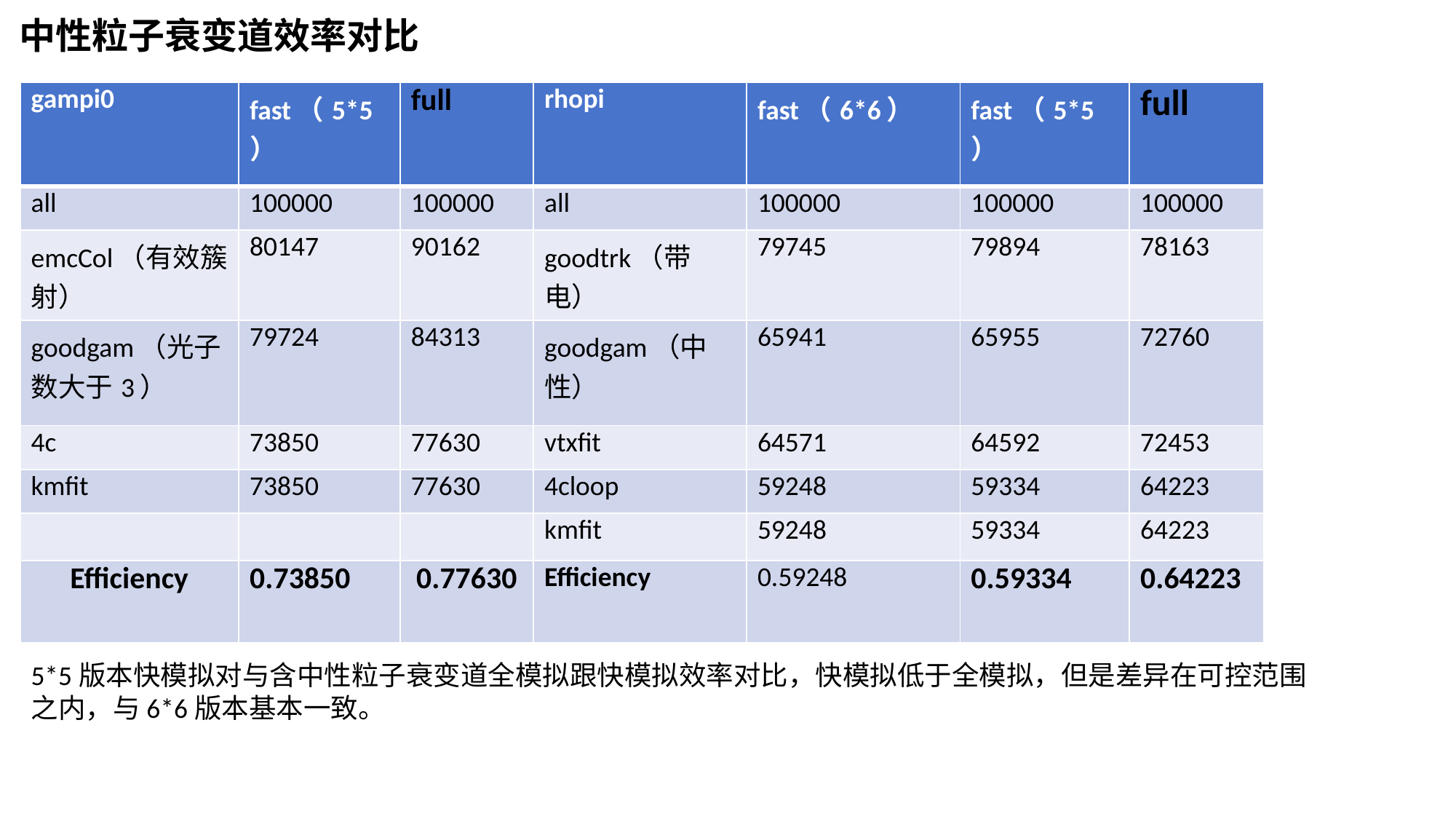

中性粒子衰变道效率对比
| gampi0 | fast（5\*5） | full | rhopi | fast（6\*6） | fast（5\*5） | full |
| --- | --- | --- | --- | --- | --- | --- |
| all | 100000 | 100000 | all | 100000 | 100000 | 100000 |
| emcCol（有效簇射） | 80147 | 90162 | goodtrk（带电） | 79745 | 79894 | 78163 |
| goodgam（光子数大于3） | 79724 | 84313 | goodgam（中性） | 65941 | 65955 | 72760 |
| 4c | 73850 | 77630 | vtxfit | 64571 | 64592 | 72453 |
| kmfit | 73850 | 77630 | 4cloop | 59248 | 59334 | 64223 |
|  |  |  | kmfit | 59248 | 59334 | 64223 |
| Efficiency | 0.73850 | 0.77630 | Efficiency | 0.59248 | 0.59334 | 0.64223 |
5*5版本快模拟对与含中性粒子衰变道全模拟跟快模拟效率对比，快模拟低于全模拟，但是差异在可控范围之内，与6*6版本基本一致。